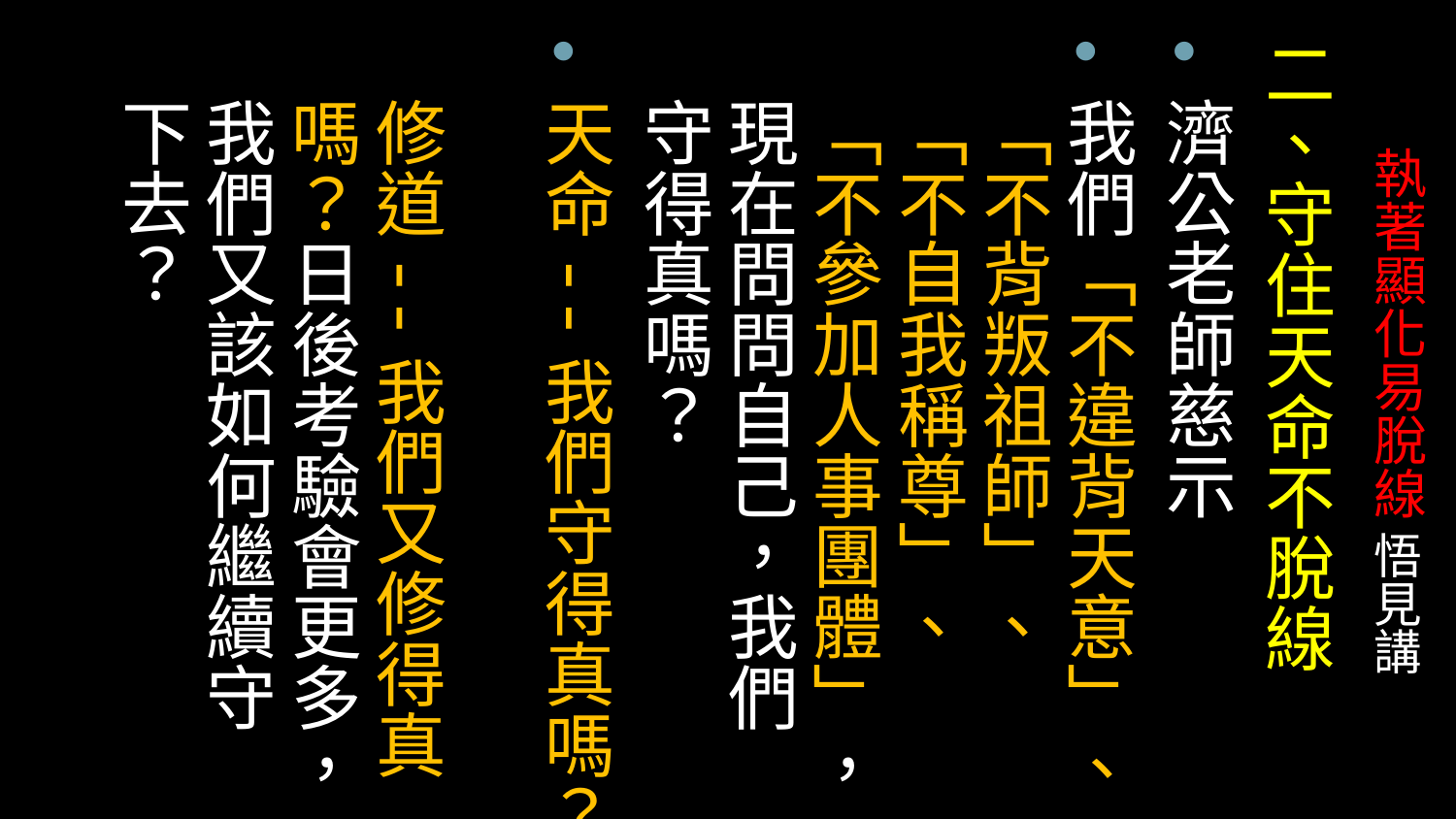

二、守住天命不脫線
濟公老師慈示
我們「不違背天意」、「不背叛祖師」、「不自我稱尊」、「不參加人事團體」，現在問問自己，我們守得真嗎？
天命--我們守得真嗎？
修道--我們又修得真嗎？日後考驗會更多，我們又該如何繼續守下去？

# 執著顯化易脫線 悟見講